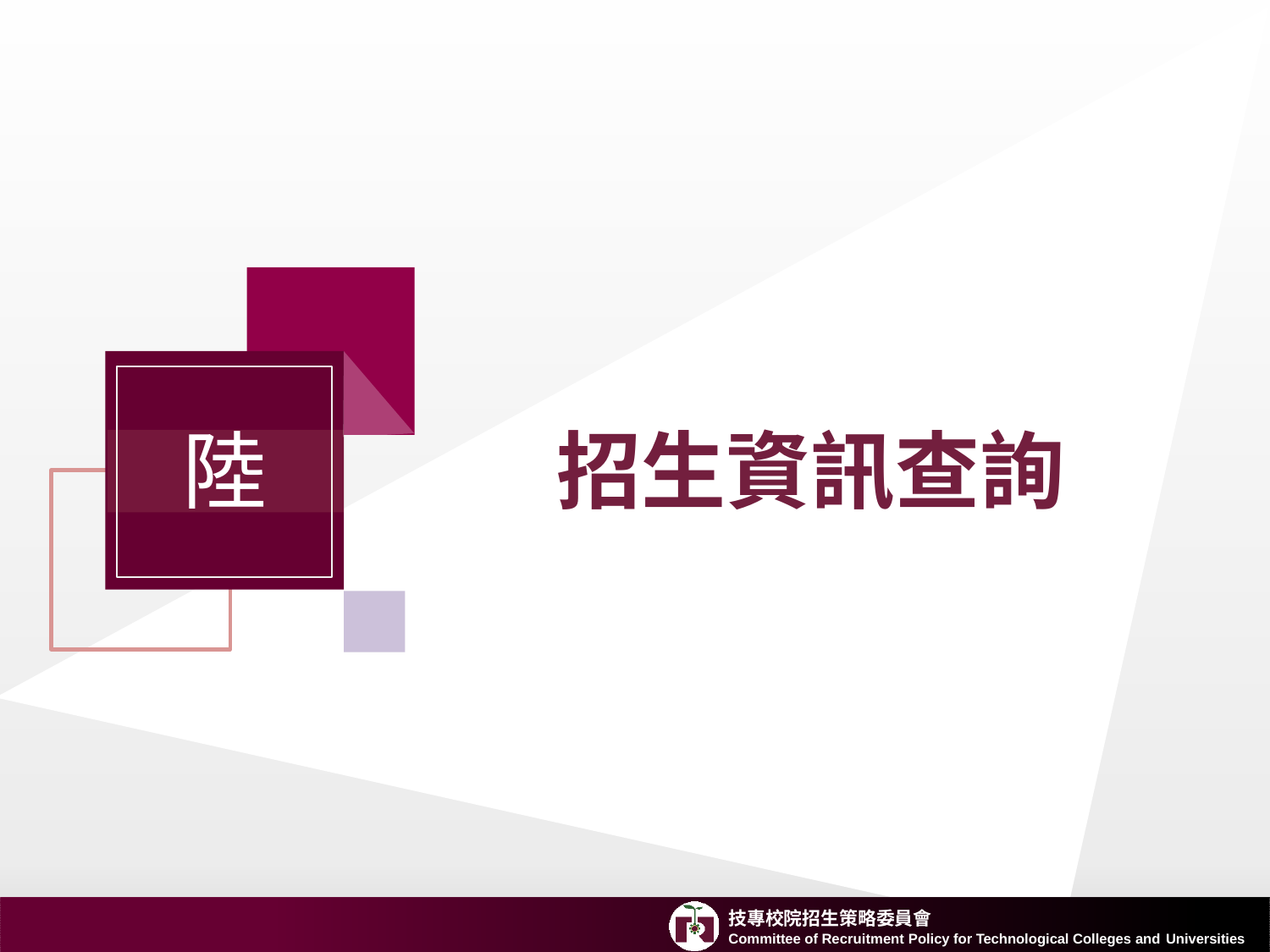

# 陸
招生資訊查詢

65
技專校院招生策略委員會
Committee of Recruitment Policy for Technological Colleges and Universities